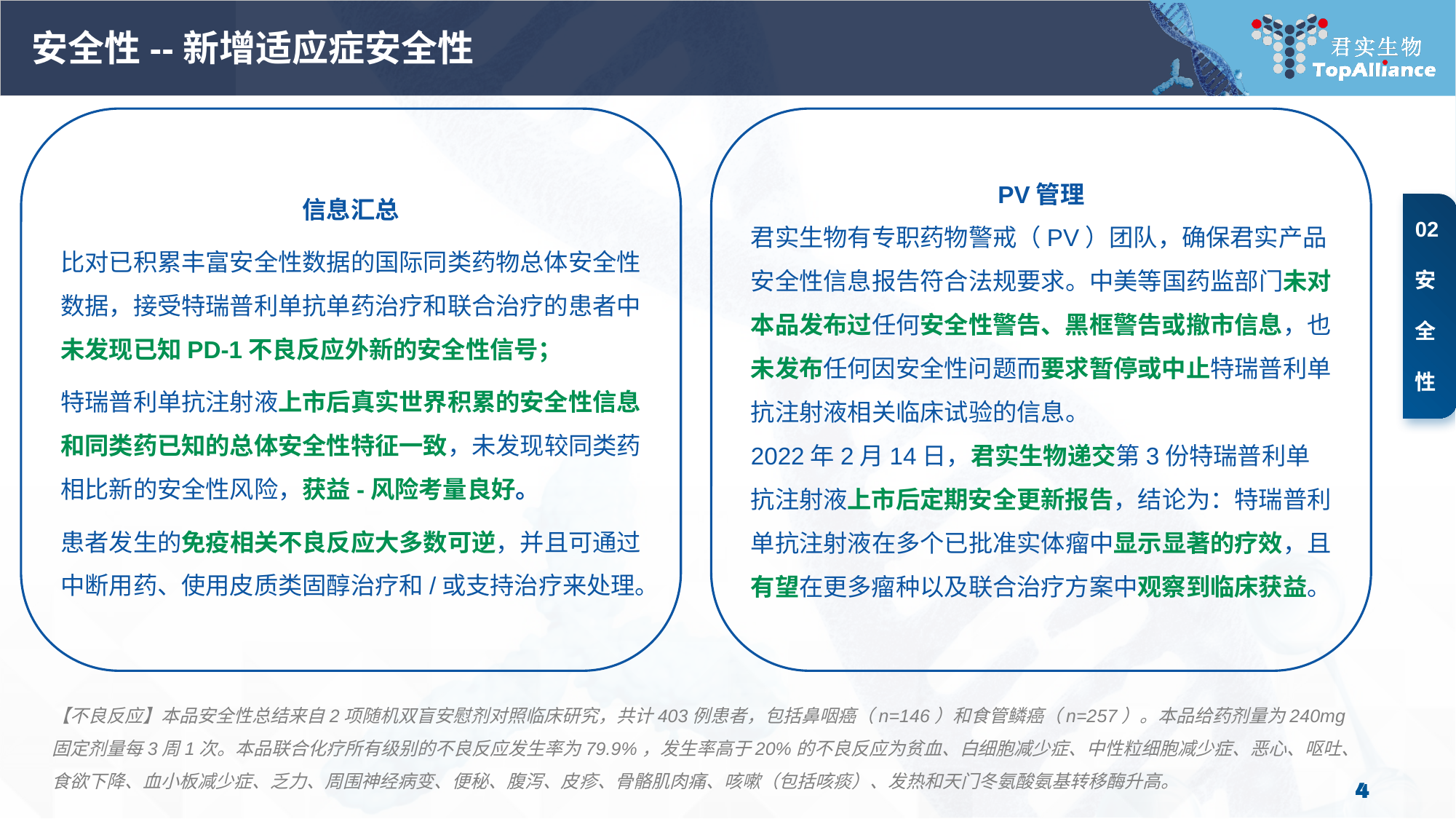

# 安全性--新增适应症安全性

PV管理
君实生物有专职药物警戒（PV）团队，确保君实产品安全性信息报告符合法规要求。中美等国药监部门未对本品发布过任何安全性警告、黑框警告或撤市信息，也未发布任何因安全性问题而要求暂停或中止特瑞普利单抗注射液相关临床试验的信息。
2022年2月14日，君实生物递交第3份特瑞普利单抗注射液上市后定期安全更新报告，结论为：特瑞普利单抗注射液在多个已批准实体瘤中显示显著的疗效，且有望在更多瘤种以及联合治疗方案中观察到临床获益。

信息汇总
比对已积累丰富安全性数据的国际同类药物总体安全性数据，接受特瑞普利单抗单药治疗和联合治疗的患者中未发现已知PD-1不良反应外新的安全性信号；
特瑞普利单抗注射液上市后真实世界积累的安全性信息和同类药已知的总体安全性特征一致，未发现较同类药相比新的安全性风险，获益-风险考量良好。
患者发生的免疫相关不良反应大多数可逆，并且可通过中断用药、使用皮质类固醇治疗和/或支持治疗来处理。
02

安

全

性

【不良反应】本品安全性总结来自2项随机双盲安慰剂对照临床研究，共计403例患者，包括鼻咽癌（n=146）和食管鳞癌（n=257）。本品给药剂量为240mg固定剂量每3周1次。本品联合化疗所有级别的不良反应发生率为79.9%，发生率高于20%的不良反应为贫血、白细胞减少症、中性粒细胞减少症、恶心、呕吐、食欲下降、血小板减少症、乏力、周围神经病变、便秘、腹泻、皮疹、骨骼肌肉痛、咳嗽（包括咳痰）、发热和天门冬氨酸氨基转移酶升高。